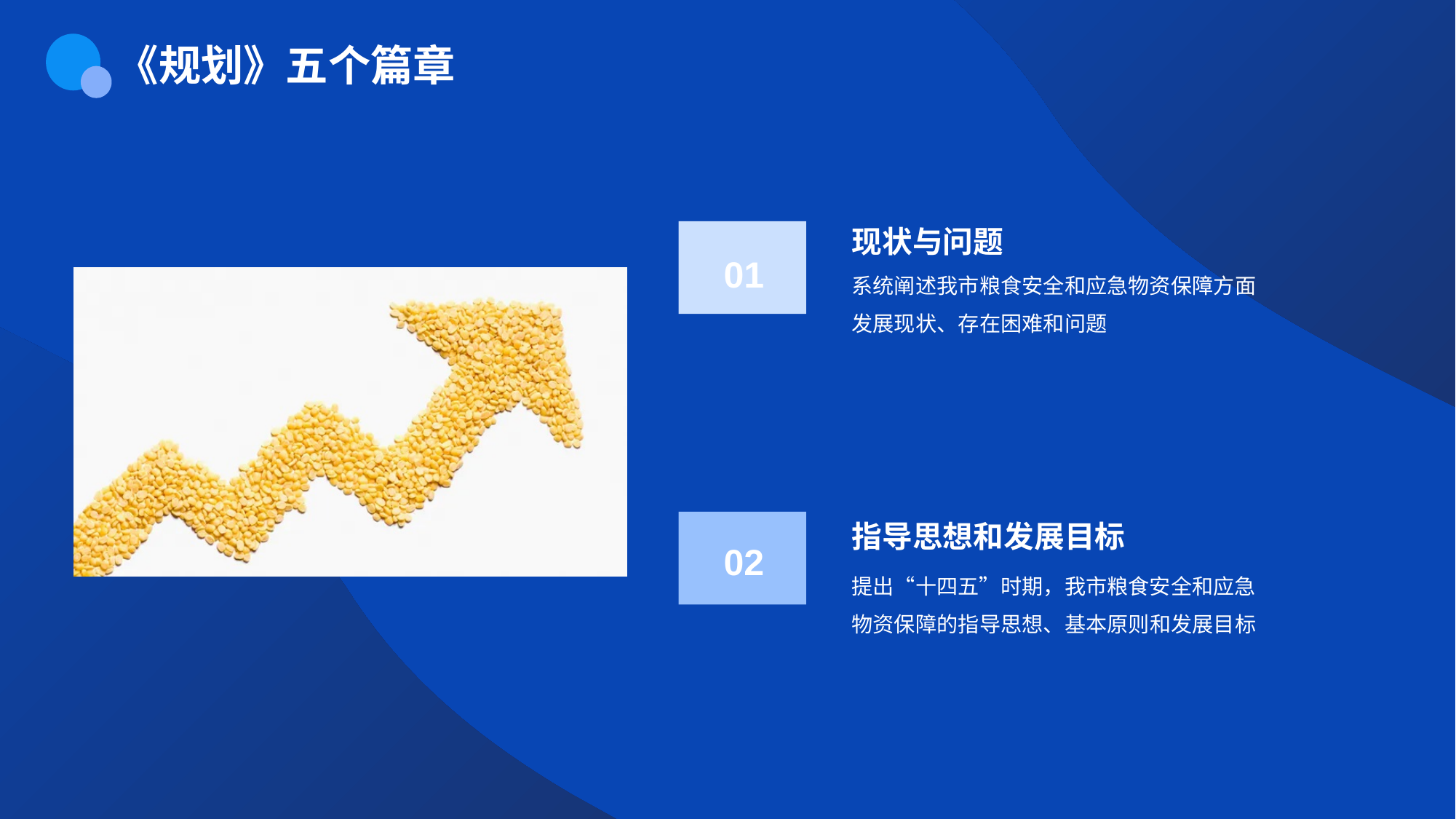

《规划》五个篇章
现状与问题

01
系统阐述我市粮食安全和应急物资保障方面发展现状、存在困难和问题

指导思想和发展目标
02

提出“十四五”时期，我市粮食安全和应急物资保障的指导思想、基本原则和发展目标